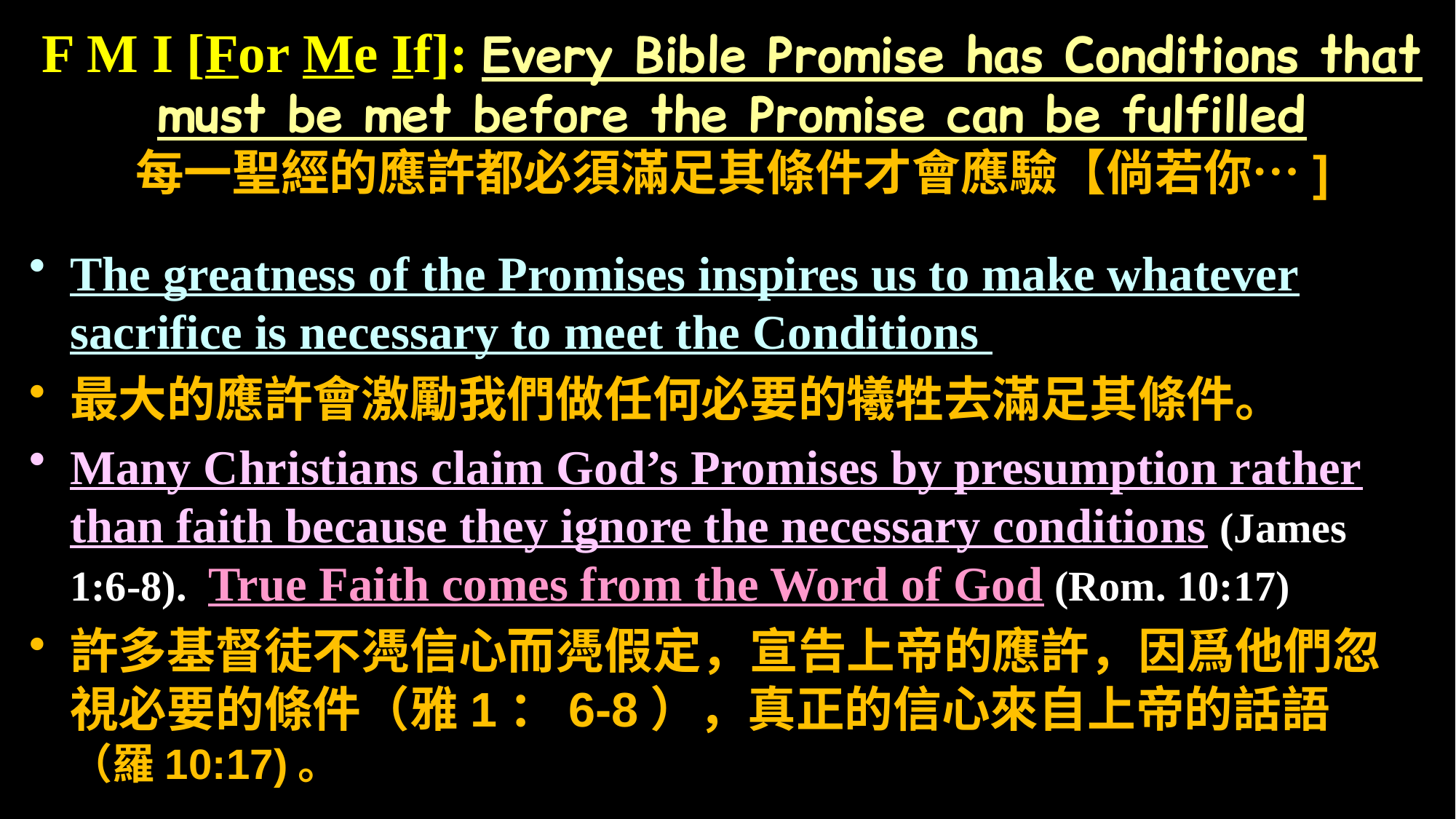

# F M I [For Me If]: Every Bible Promise has Conditions that must be met before the Promise can be fulfilled 每一聖經的應許都必須滿足其條件才會應驗【倘若你…]
The greatness of the Promises inspires us to make whatever sacrifice is necessary to meet the Conditions
最大的應許會激勵我們做任何必要的犧牲去滿足其條件。
Many Christians claim God’s Promises by presumption rather than faith because they ignore the necessary conditions (James 1:6-8).  True Faith comes from the Word of God (Rom. 10:17)
許多基督徒不凴信心而凴假定，宣告上帝的應許，因爲他們忽視必要的條件（雅1：6-8），真正的信心來自上帝的話語    （羅10:17)。